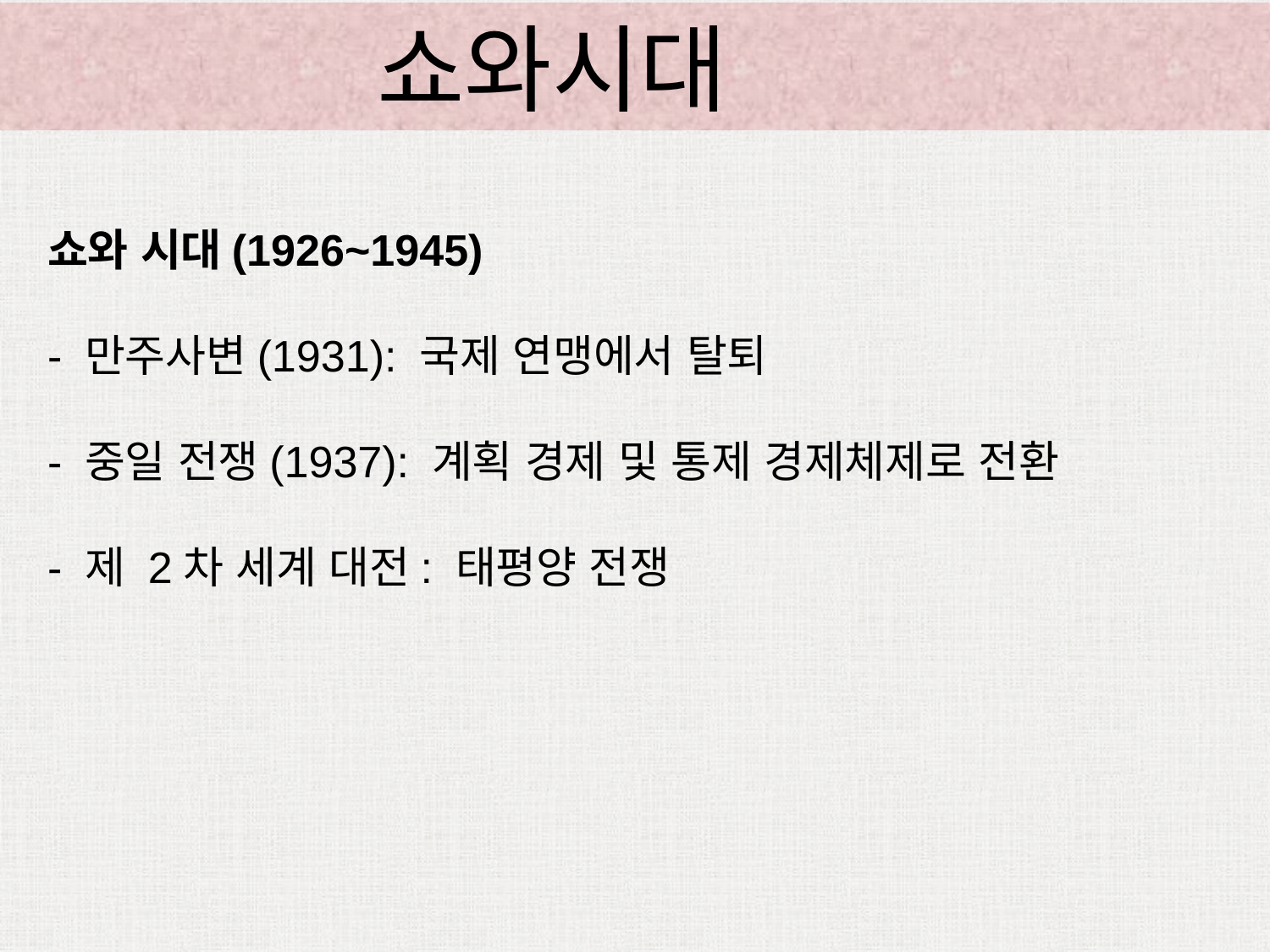

쇼와시대
쇼와 시대(1926~1945)

- 만주사변(1931): 국제 연맹에서 탈퇴

- 중일 전쟁(1937): 계획 경제 및 통제 경제체제로 전환

- 제 2차 세계 대전: 태평양 전쟁